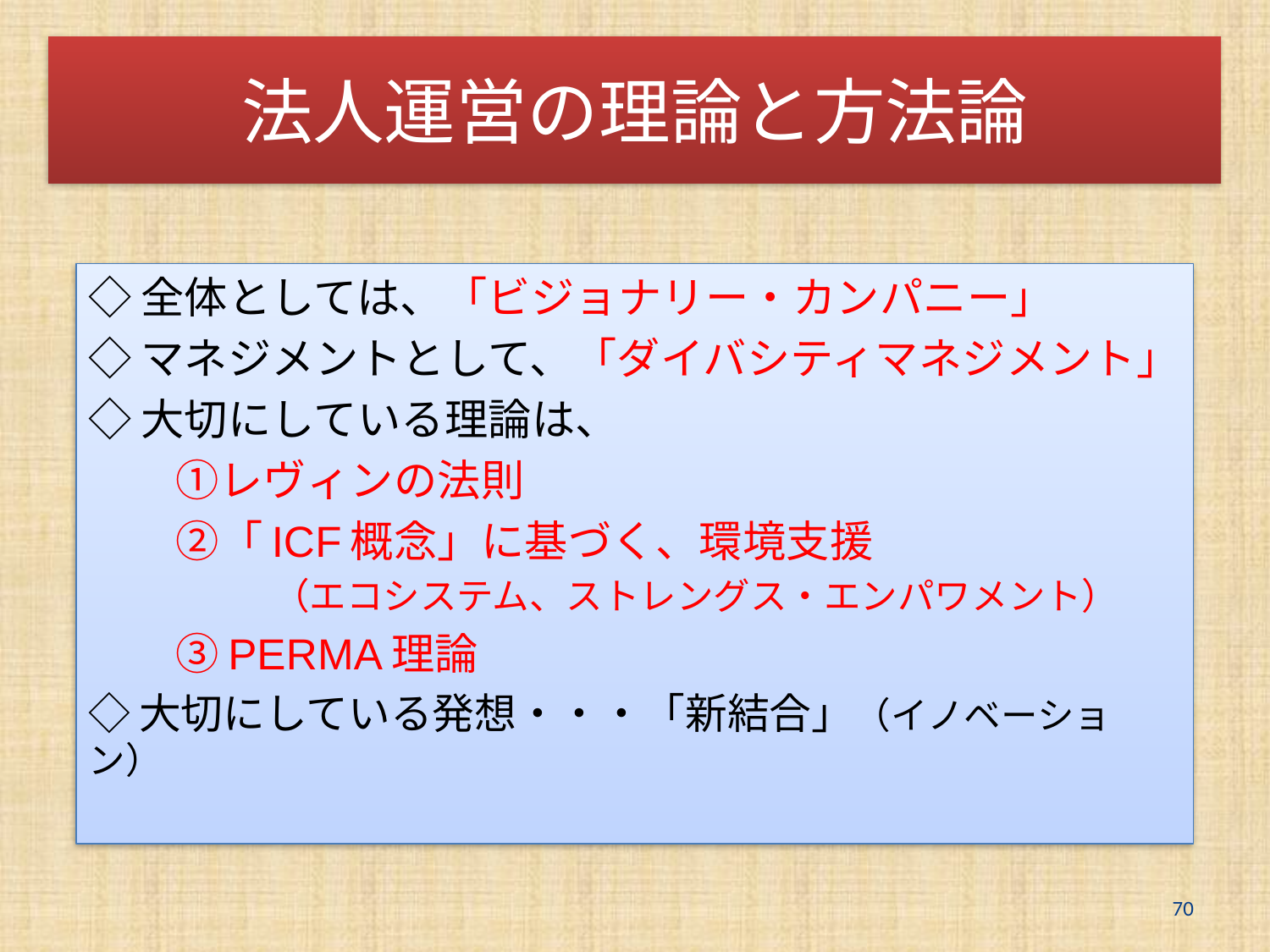

# 法人運営の理論と方法論
◇全体としては、「ビジョナリー・カンパニー」
◇マネジメントとして、「ダイバシティマネジメント」
◇大切にしている理論は、
　　①レヴィンの法則
　　②「ICF概念」に基づく、環境支援
　　　　　（エコシステム、ストレングス・エンパワメント）
　　③PERMA理論
◇大切にしている発想・・・「新結合」（イノベーション）

70